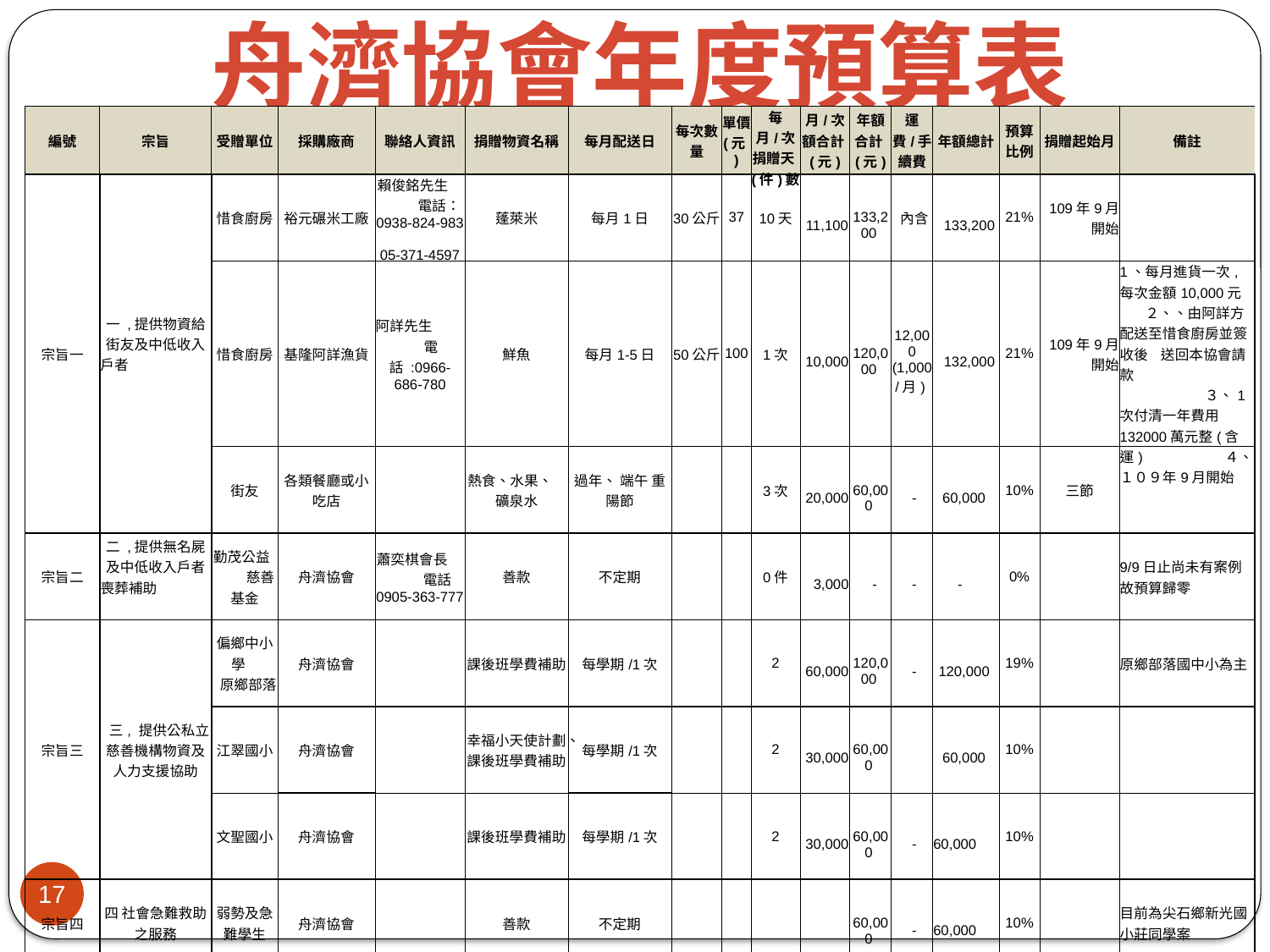

舟濟協會年度預算表
| 編號 | 宗旨 | 受贈單位 | 採購廠商 | 聯絡人資訊 | 捐贈物資名稱 | 每月配送日 | 每次數量 | 單價(元) | 每月/次捐贈天(件)數 | 月/次額合計(元) | 年額合計(元) | 運費/手續費 | 年額總計 | 預算比例 | 捐贈起始月 | 備註 |
| --- | --- | --- | --- | --- | --- | --- | --- | --- | --- | --- | --- | --- | --- | --- | --- | --- |
| 宗旨一 | 一 ,提供物資給街友及中低收入戶者 | 惜食廚房 | 裕元碾米工廠 | 賴俊銘先生　　 電話：0938-824-983 05-371-4597 | 蓬萊米 | 每月1日 | 30公斤 | 37 | 10天 | 11,100 | 133,200 | 內含 | 133,200 | 21% | 109年9月開始 |  |
|  |  | 惜食廚房 | 基隆阿詳漁貨 | 阿詳先生 電話 :0966-686-780 | 鮮魚 | 每月1-5日 | 50公斤 | 100 | 1次 | 10,000 | 120,000 | 12,000 (1,000/月) | 132,000 | 21% | 109年9月開始 | 1、每月進貨一次,每次金額10,000元 ２、、由阿詳方配送至惜食廚房並簽收後 送回本協會請款　　　　　　　　　　　　　　３、1次付清一年費用132000萬元整(含運)　 　４、１０９年9月開始 |
|  |  | 街友 | 各類餐廳或小吃店 |  | 熱食、水果、 礦泉水 | 過年、 端午 重陽節 |  |  | 3次 | 20,000 | 60,000 | - | 60,000 | 10% | 三節 |  |
| 宗旨二 | 二 ,提供無名屍及中低收入戶者喪葬補助 | 勤茂公益 慈善基金 | 舟濟協會 | 蕭奕棋會長 電話 0905-363-777 | 善款 | 不定期 |  |  | 0件 | 3,000 | - | - | - | 0% |  | 9/9日止尚未有案例故預算歸零 |
| 宗旨三 | 三, 提供公私立慈善機構物資及人力支援協助 | 偏鄉中小學 原鄉部落 | 舟濟協會 |  | 課後班學費補助 | 每學期/1次 |  |  | 2 | 60,000 | 120,000 | - | 120,000 | 19% |  | 原鄉部落國中小為主 |
|  |  | 江翠國小 | 舟濟協會 |  | 幸福小天使計劃、課後班學費補助 | 每學期/1次 |  |  | 2 | 30,000 | 60,000 |  | 60,000 | 10% |  |  |
|  |  | 文聖國小 | 舟濟協會 |  | 課後班學費補助 | 每學期/1次 |  |  | 2 | 30,000 | 60,000 | - | 60,000 | 10% |  |  |
| 宗旨四 | 四 社會急難救助之服務 | 弱勢及急難學生 | 舟濟協會 |  | 善款 | 不定期 |  |  |  |  | 60,000 | - | 60,000 | 10% |  | 目前為尖石鄉新光國小莊同學案 |
|  |  |  |  |  |  |  | 年度總計 |  |  |  |  |  | 625,200 | 100% |  |  |
17